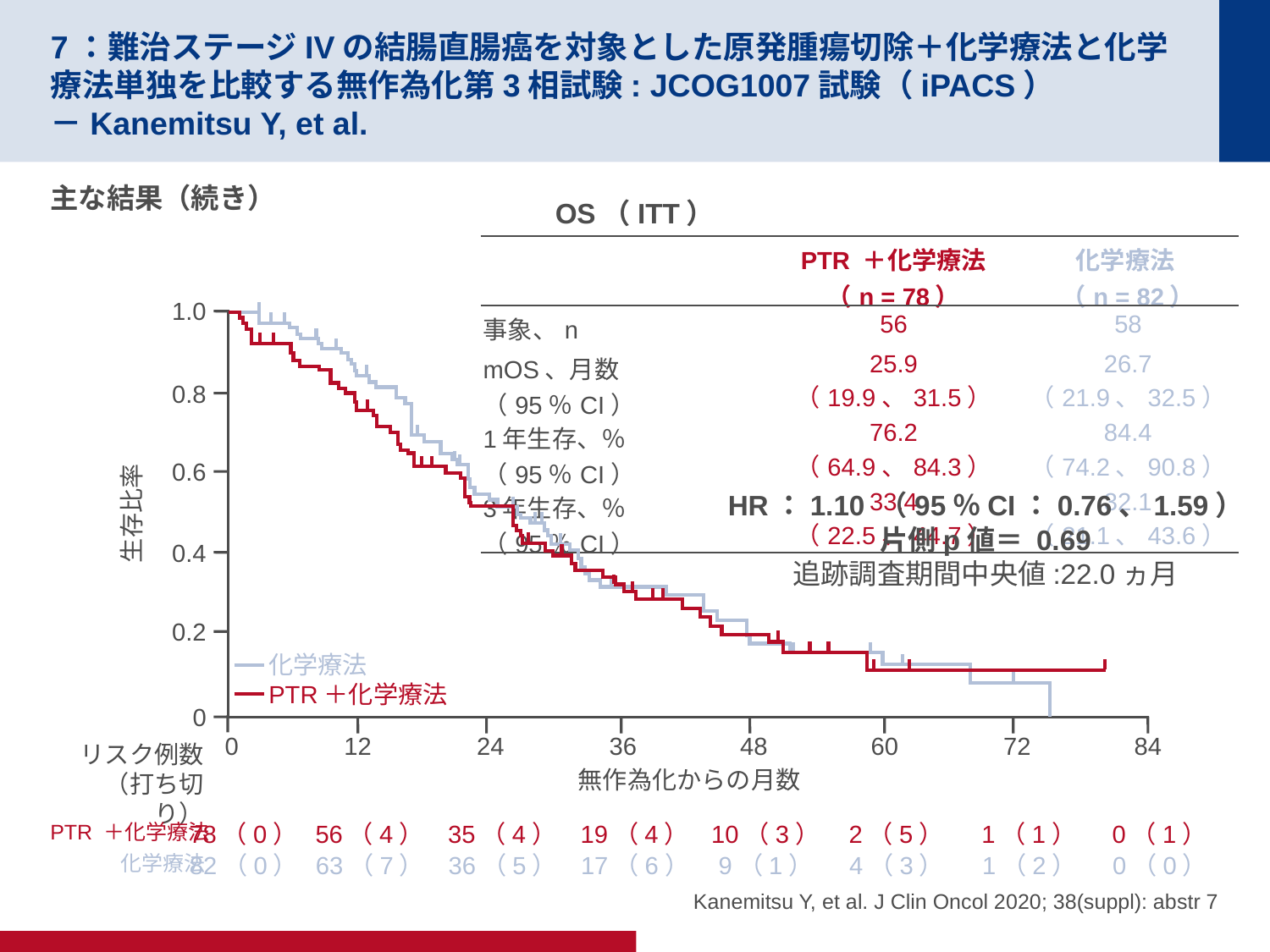

# 7：難治ステージIVの結腸直腸癌を対象とした原発腫瘍切除＋化学療法と化学療法単独を比較する無作為化第3相試験: JCOG1007試験（iPACS） －Kanemitsu Y, et al.
主な結果（続き）
OS（ITT）
|  | PTR ＋化学療法 （n = 78） | 化学療法 （n = 82） |
| --- | --- | --- |
| 事象、n | 56 | 58 |
| mOS、月数 （95％CI） | 25.9 （19.9、31.5） | 26.7 （21.9、32.5） |
| 1年生存、％ （95％CI） | 76.2 （64.9、84.3） | 84.4 （74.2、90.8） |
| 3年生存、％ （95％CI） | 33.4 （22.5、44.7） | 32.1 （21.1、43.6） |
1.0

0.8

0.6

HR：1.10 （95％CI：0.76、1.59）
片側p値＝ 0.69
追跡調査期間中央値:22.0ヵ月
生存比率
0.4

0.2

化学療法
PTR＋化学療法
0

0
12
24
36
48
60
72
84
リスク例数
（打ち切り）
無作為化からの月数
PTR ＋化学療法
78（0）
56（4）
35（4）
19（4）
10（3）
2（5）
1（1）
0（1）
化学療法
82（0）
63（7）
36（5）
17（6）
9（1）
4（3）
1（2）
0（0）
Kanemitsu Y, et al. J Clin Oncol 2020; 38(suppl): abstr 7